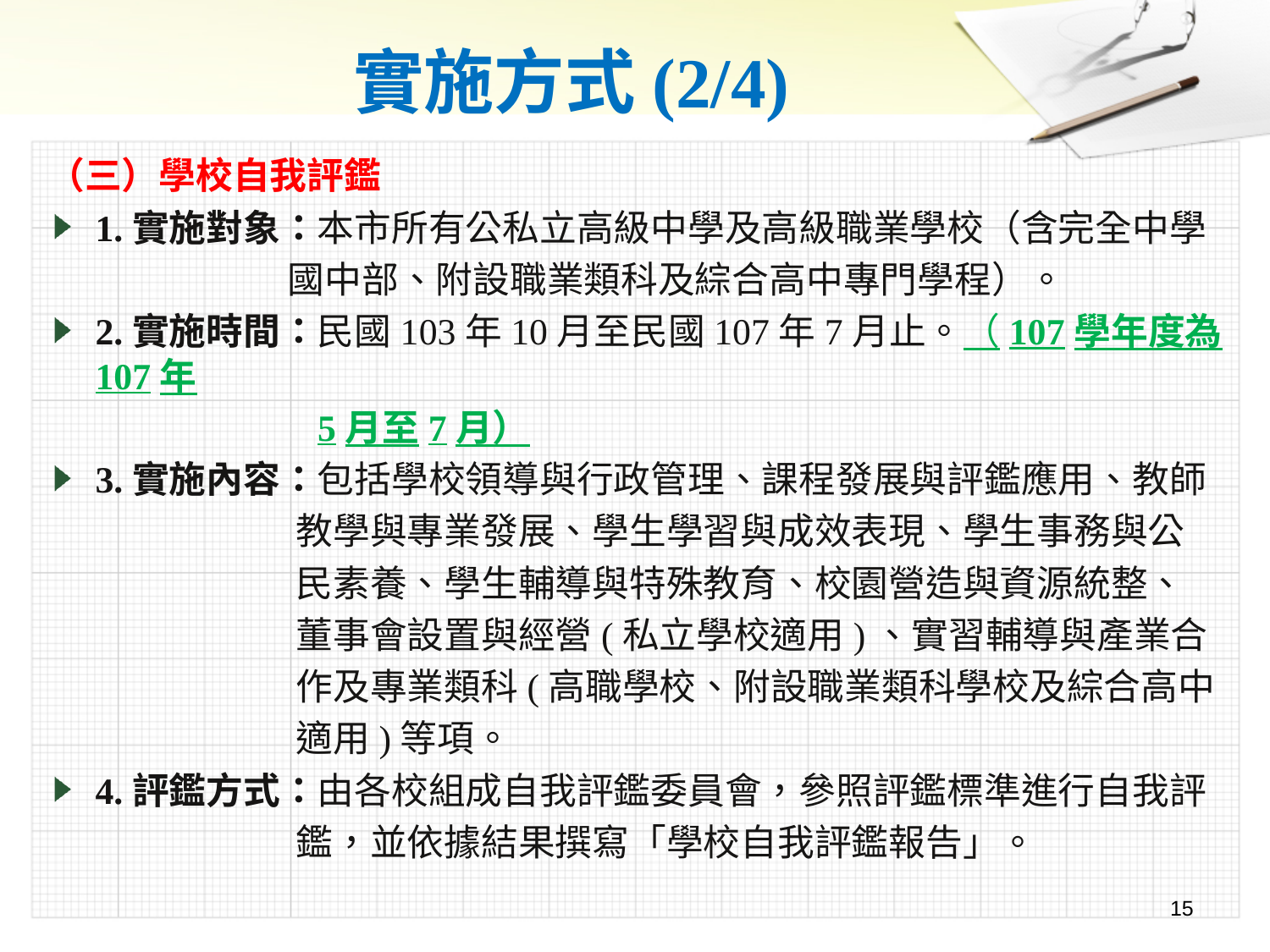

# 實施方式(2/4)
（三）學校自我評鑑
1.實施對象：本市所有公私立高級中學及高級職業學校（含完全中學
                            國中部、附設職業類科及綜合高中專門學程）。
2.實施時間：民國103年10月至民國107年7月止。（107學年度為107年
                             5月至7月）
3.實施內容：包括學校領導與行政管理、課程發展與評鑑應用、教師
                             教學與專業發展、學生學習與成效表現、學生事務與公
                             民素養、學生輔導與特殊教育、校園營造與資源統整、
                             董事會設置與經營(私立學校適用)、實習輔導與產業合
                             作及專業類科(高職學校、附設職業類科學校及綜合高中
                             適用)等項。
4.評鑑方式：由各校組成自我評鑑委員會，參照評鑑標準進行自我評
                             鑑，並依據結果撰寫「學校自我評鑑報告」。
15